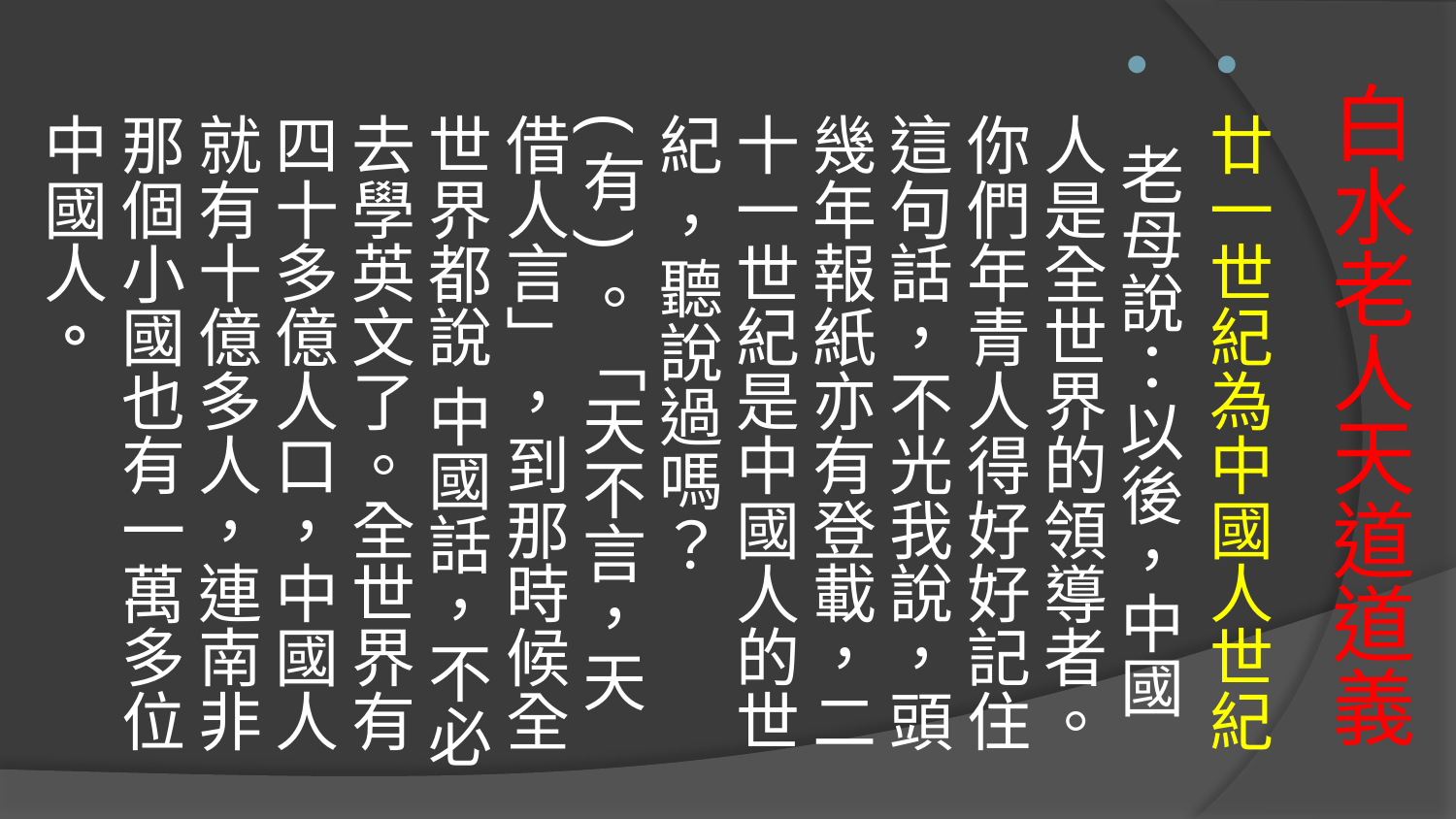

廿一世紀為中國人世紀
 老母說：以後，中國人是全世界的領導者。你們年青人得好好記住這句話，不光我說，頭幾年報紙亦有登載，二十一世紀是中國人的世紀 ，聽說過嗎？(有)。「天不言，天借人言」，到那時候全世界都說 中國話，不必去學英文了。全世界有四十多億人口，中國人就有十億多人，連南非那個小國也有一萬多位中國人。
# 白水老人天道道義